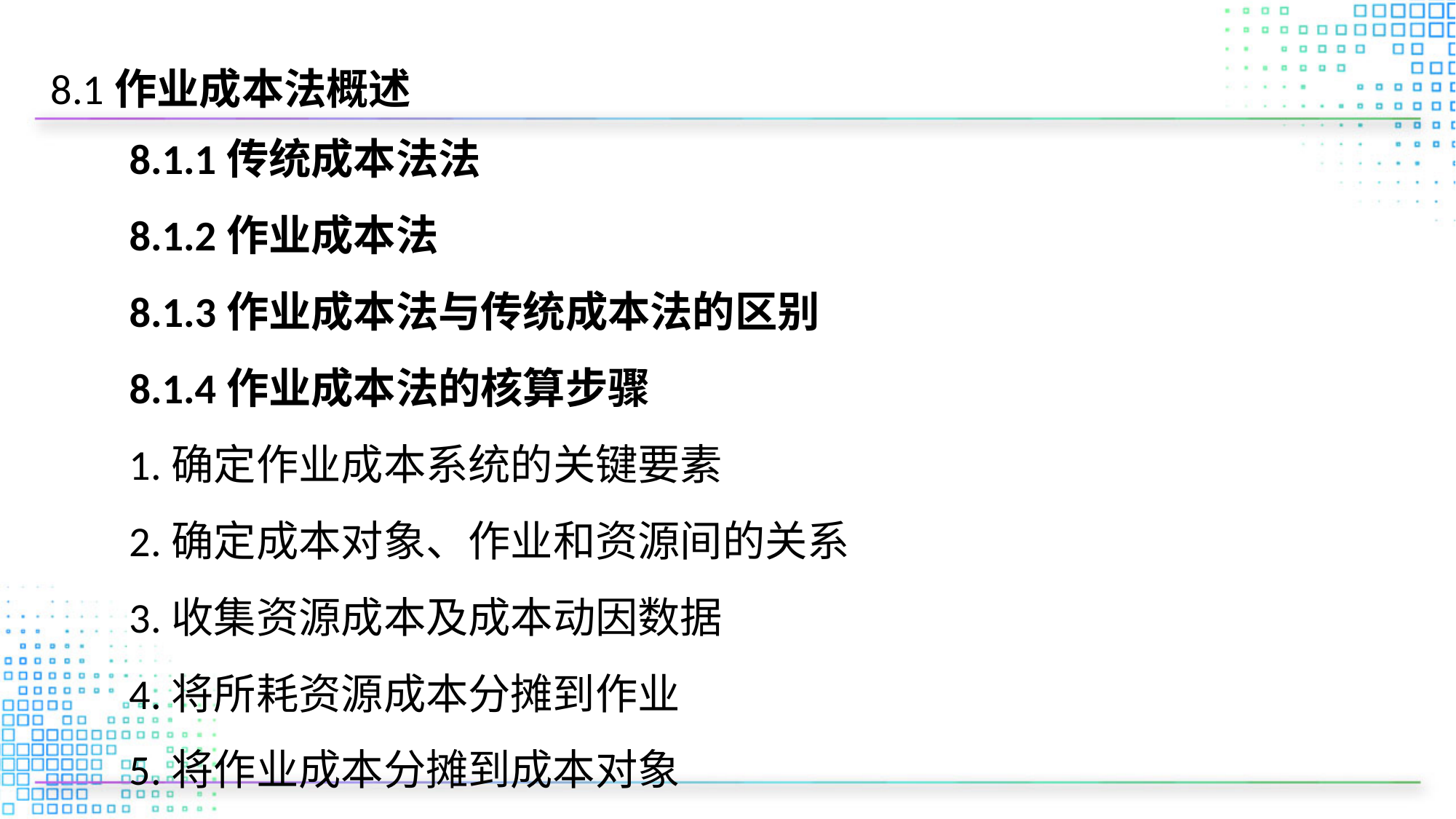

# 8.1作业成本法概述
8.1.1传统成本法法
8.1.2作业成本法
8.1.3作业成本法与传统成本法的区别
8.1.4作业成本法的核算步骤
1.确定作业成本系统的关键要素
2.确定成本对象、作业和资源间的关系
3.收集资源成本及成本动因数据
4.将所耗资源成本分摊到作业
5.将作业成本分摊到成本对象